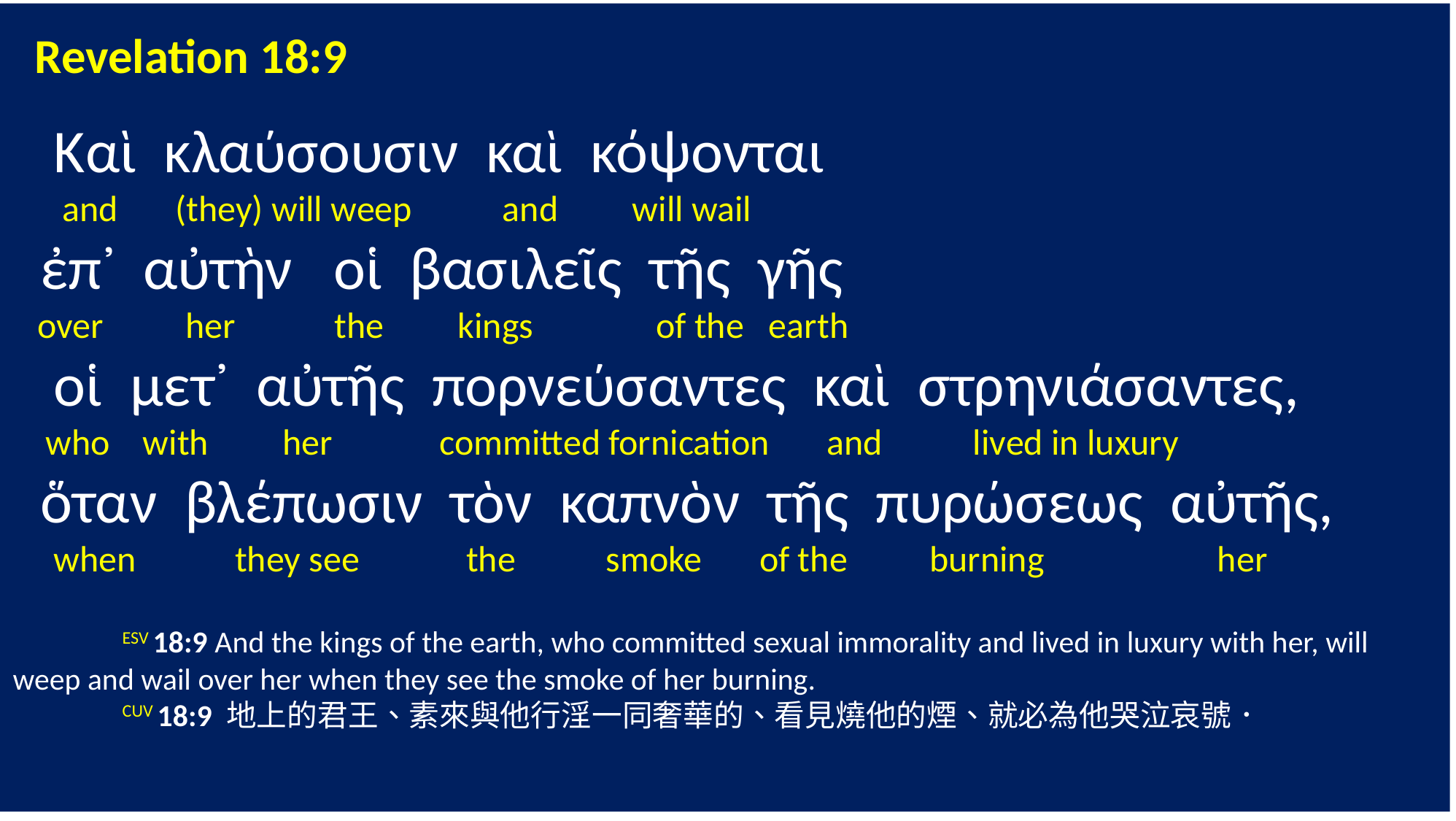

Revelation 18:9

   Καὶ  κλαύσουσιν  καὶ  κόψονται
      and       (they) will weep           and         will wail
  ἐπ᾽  αὐτὴν   οἱ  βασιλεῖς  τῆς  γῆς
   over          her            the         kings               of the   earth
   οἱ  μετ᾽  αὐτῆς  πορνεύσαντες  καὶ  στρηνιάσαντες,
    who    with         her             committed fornication       and           lived in luxury
  ὅταν  βλέπωσιν  τὸν  καπνὸν  τῆς  πυρώσεως  αὐτῆς,
     when            they see             the           smoke       of the          burning                     her

	ESV 18:9 And the kings of the earth, who committed sexual immorality and lived in luxury with her, will weep and wail over her when they see the smoke of her burning.
	CUV 18:9 地上的君王、素來與他行淫一同奢華的、看見燒他的煙、就必為他哭泣哀號．